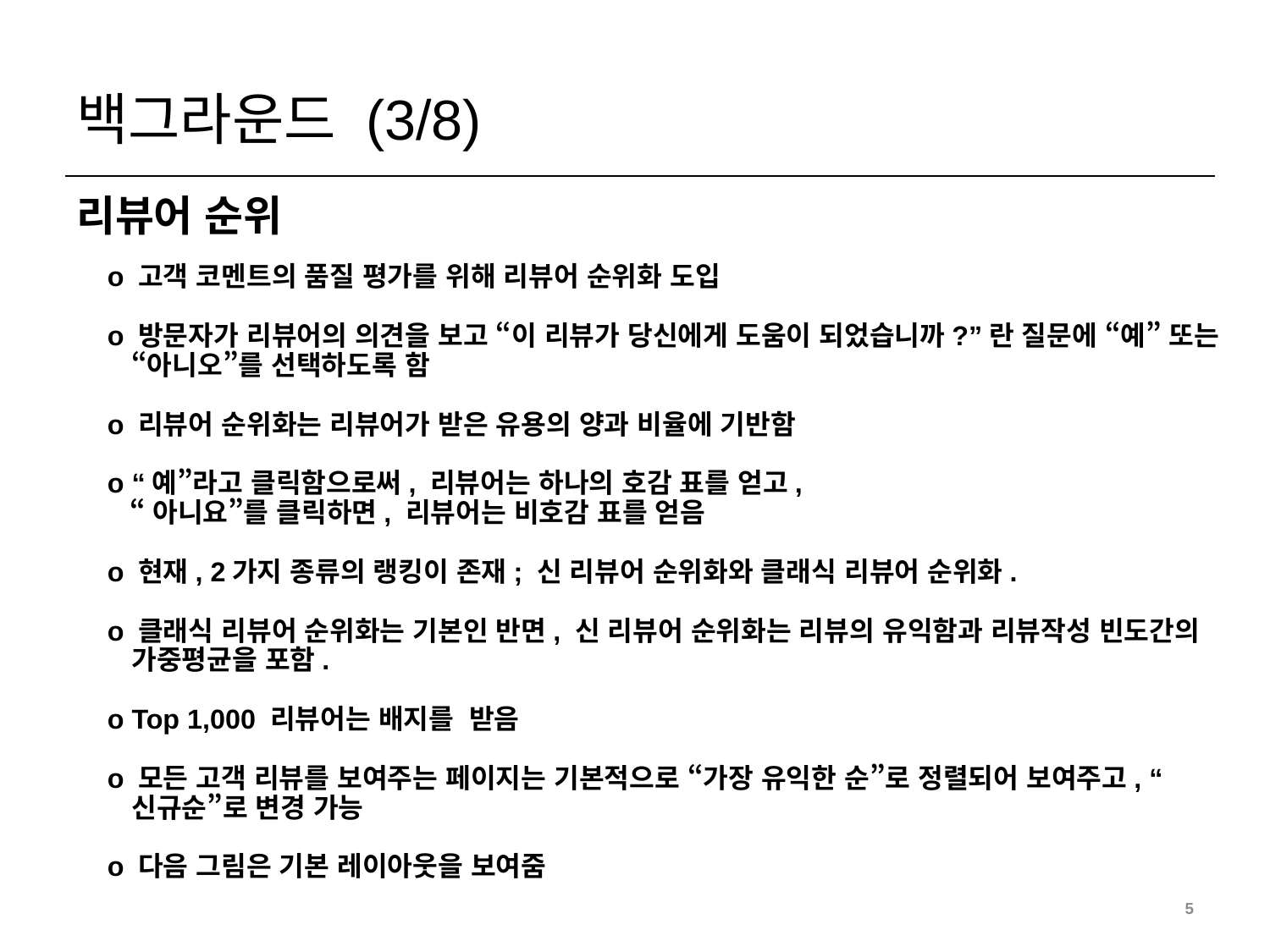

# 백그라운드 (3/8)
리뷰어 순위
o 고객 코멘트의 품질 평가를 위해 리뷰어 순위화 도입

o 방문자가 리뷰어의 의견을 보고 “이 리뷰가 당신에게 도움이 되었습니까?”란 질문에 “예” 또는 “아니오”를 선택하도록 함

o 리뷰어 순위화는 리뷰어가 받은 유용의 양과 비율에 기반함

o “예”라고 클릭함으로써, 리뷰어는 하나의 호감 표를 얻고,
   “아니요”를 클릭하면, 리뷰어는 비호감 표를 얻음

o 현재, 2가지 종류의 랭킹이 존재; 신 리뷰어 순위화와 클래식 리뷰어 순위화.

o 클래식 리뷰어 순위화는 기본인 반면, 신 리뷰어 순위화는 리뷰의 유익함과 리뷰작성 빈도간의 가중평균을 포함.

o Top 1,000 리뷰어는 배지를  받음

o 모든 고객 리뷰를 보여주는 페이지는 기본적으로 “가장 유익한 순”로 정렬되어 보여주고, “신규순”로 변경 가능

o 다음 그림은 기본 레이아웃을 보여줌
5